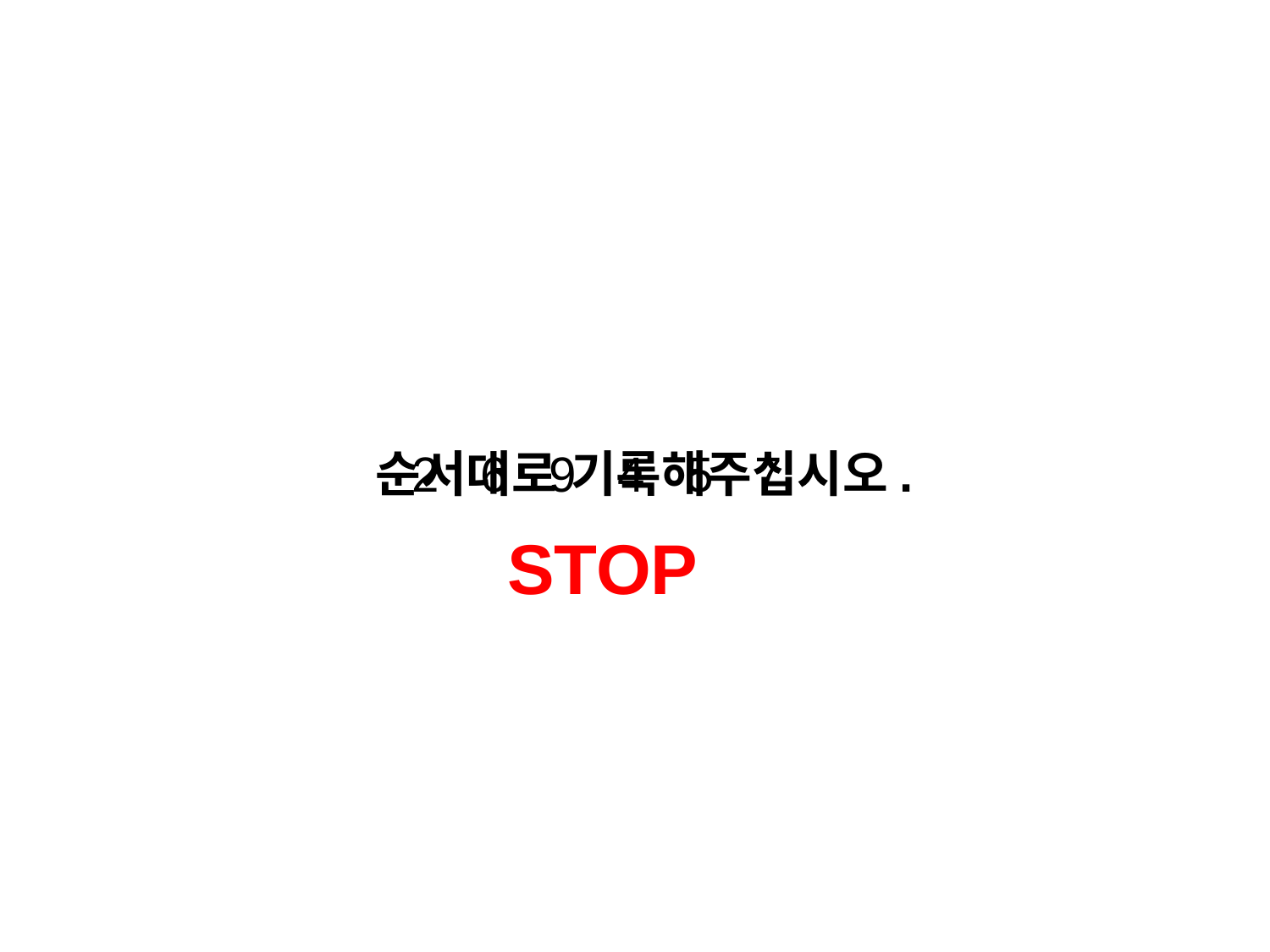

순서대로 기록해주십시오.
2   6   9   4   5   7
STOP